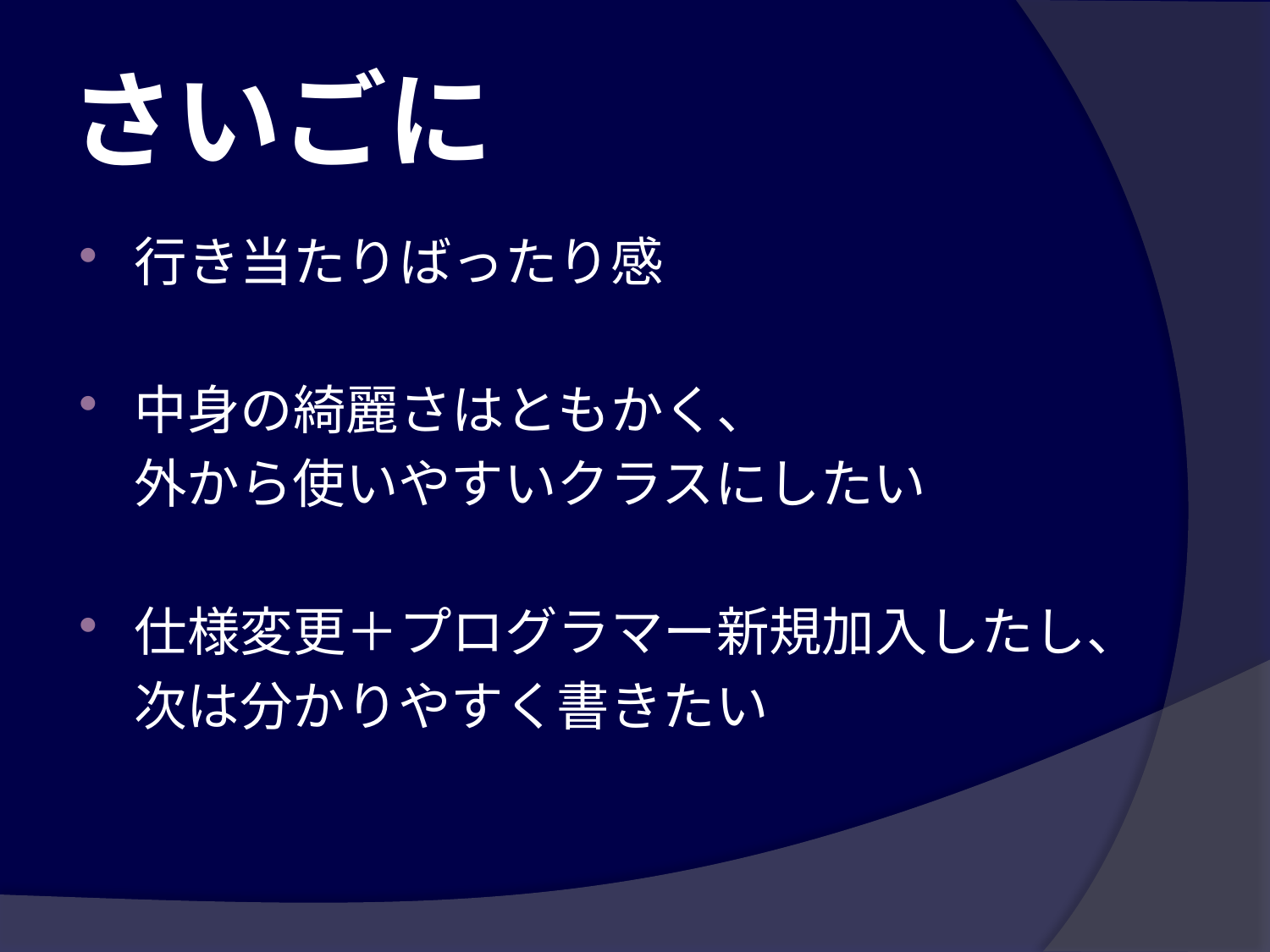

# さいごに
行き当たりばったり感

中身の綺麗さはともかく、
　外から使いやすいクラスにしたい

仕様変更＋プログラマー新規加入したし、
　次は分かりやすく書きたい